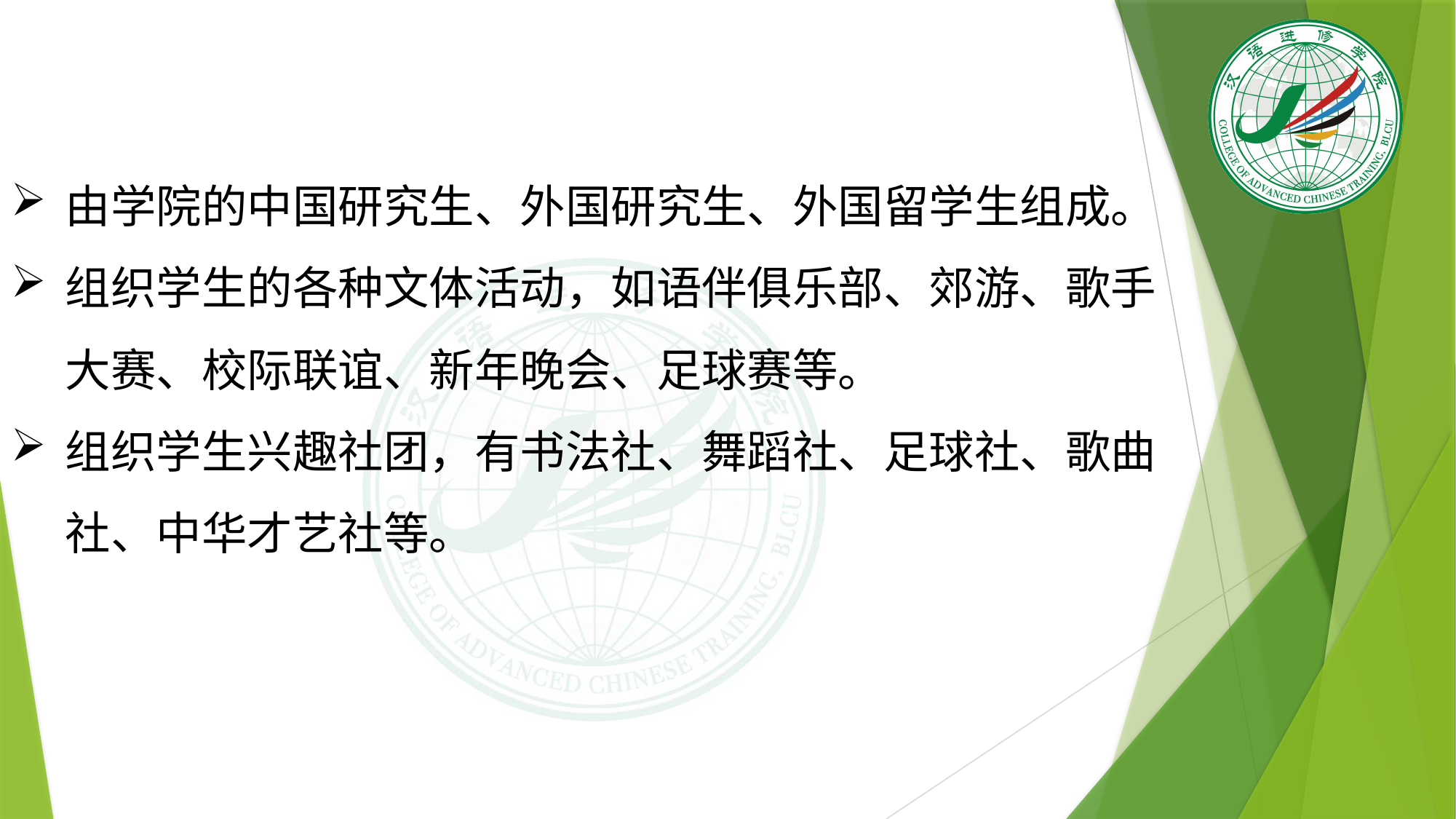

由学院的中国研究生、外国研究生、外国留学生组成。
组织学生的各种文体活动，如语伴俱乐部、郊游、歌手大赛、校际联谊、新年晚会、足球赛等。
组织学生兴趣社团，有书法社、舞蹈社、足球社、歌曲社、中华才艺社等。